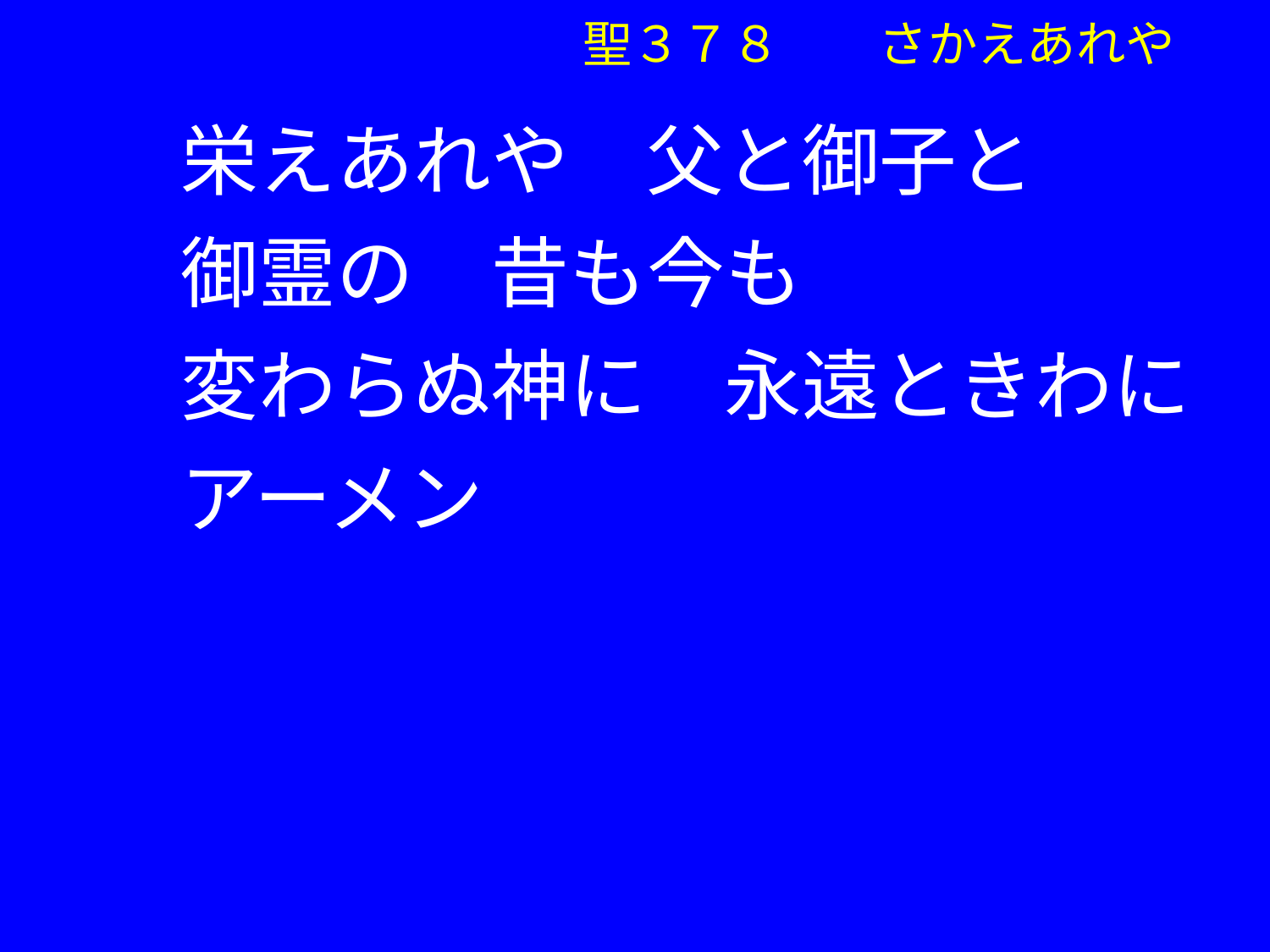

栄えあれや　父と御子と
　御霊の　昔も今も
　変わらぬ神に　永遠ときわに
　アーメン

聖３７８　　さかえあれや